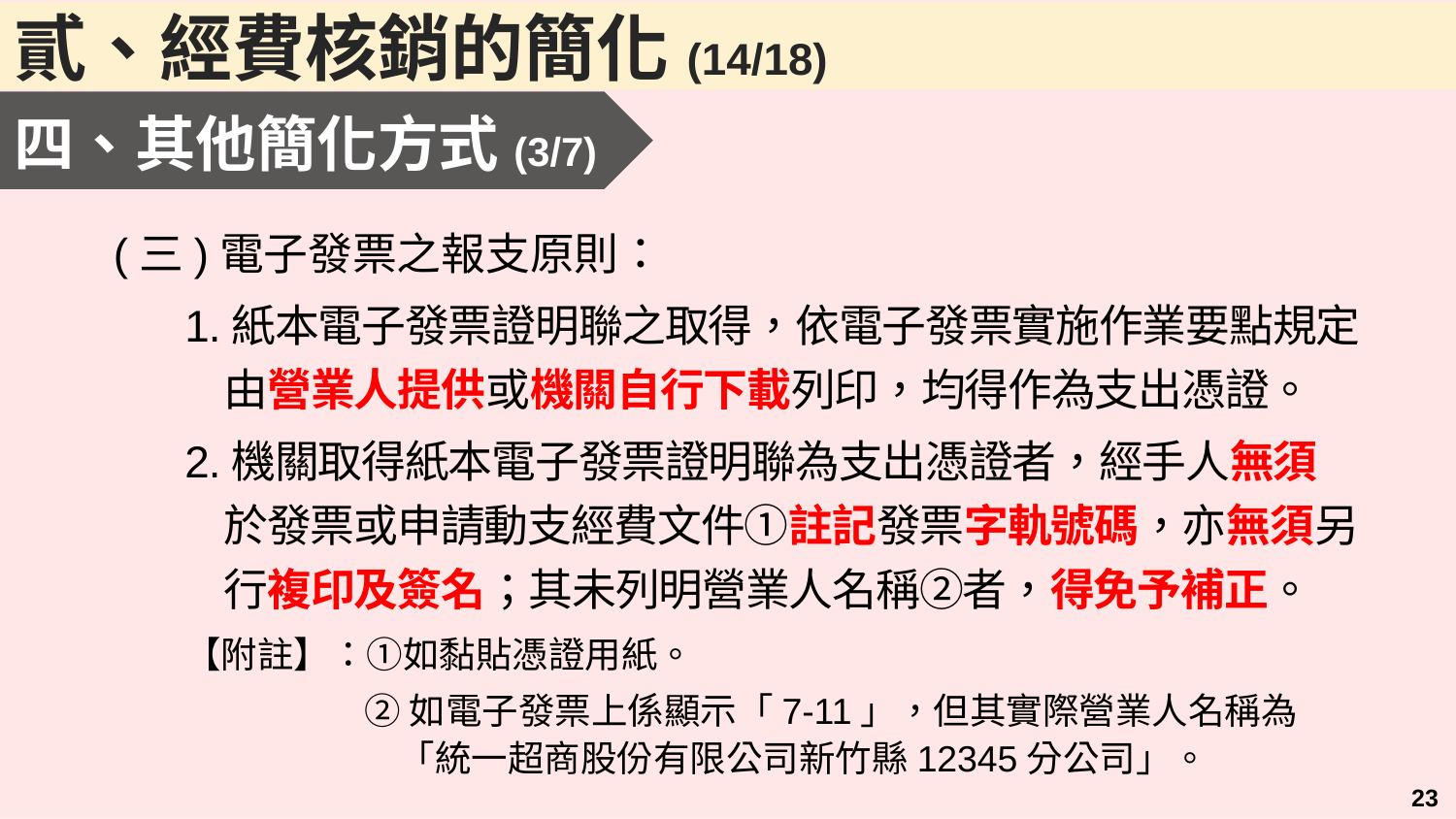

貳、經費核銷的簡化(14/18)

四、其他簡化方式(3/7)
(三)電子發票之報支原則：
1.紙本電子發票證明聯之取得，依電子發票實施作業要點規定
   由營業人提供或機關自行下載列印，均得作為支出憑證。
2.機關取得紙本電子發票證明聯為支出憑證者，經手人無須
   於發票或申請動支經費文件①註記發票字軌號碼，亦無須另
   行複印及簽名；其未列明營業人名稱②者，得免予補正。
【附註】：①如黏貼憑證用紙。
②如電子發票上係顯示「7-11」，但其實際營業人名稱為「統一超商股份有限公司新竹縣12345分公司」。

23